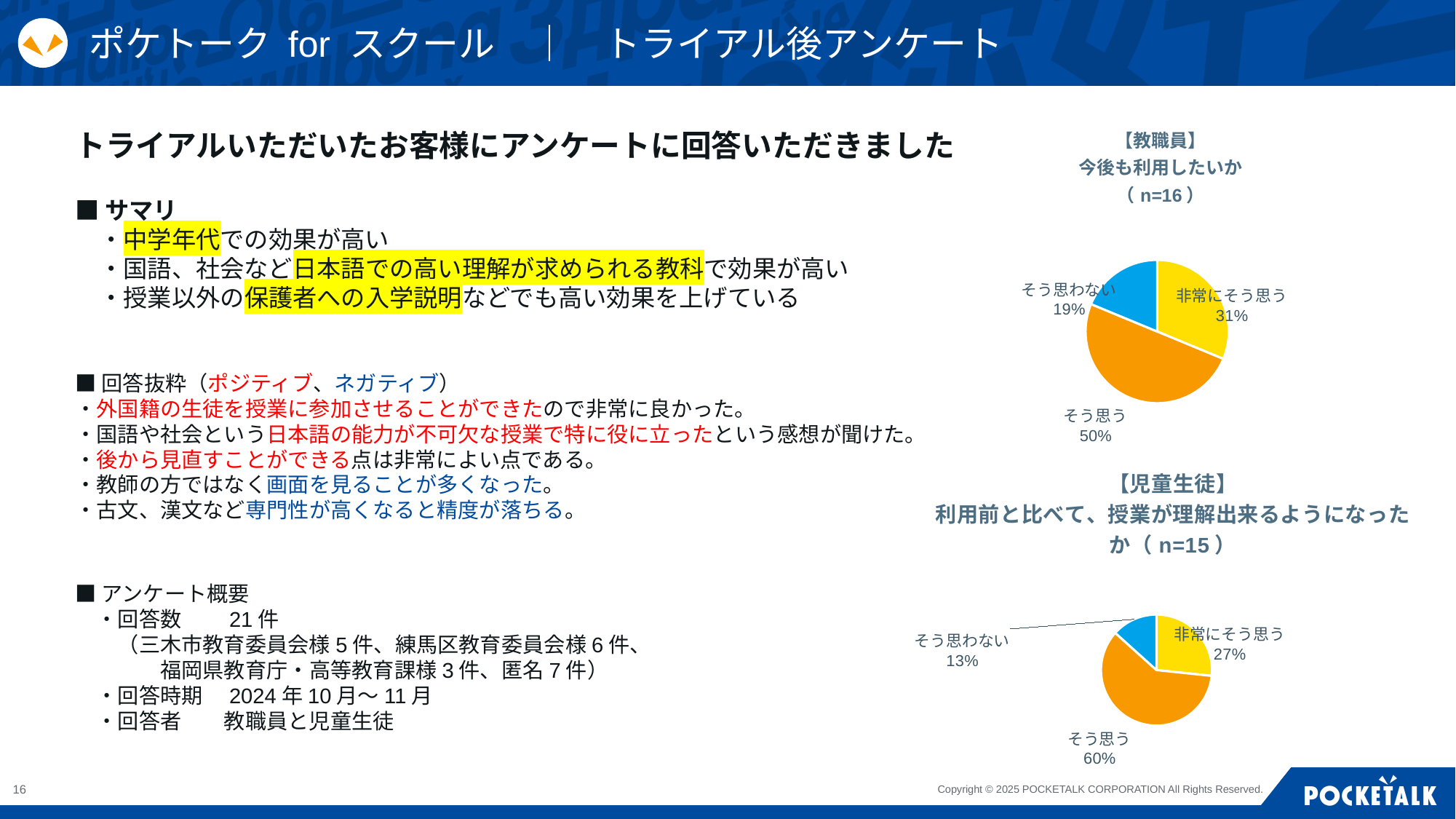

ポケトーク for スクール　｜　トライアル後アンケート

### Chart: 【教職員】
今後も利用したいか
（n=16）

| Category |  |
|---|---|
| 非常にそう思う | 5.0 |
| そう思う | 8.0 |
| そう思わない | 3.0 |
| 全くそうは思わない | 0.0 |
トライアルいただいたお客様にアンケートに回答いただきました

■サマリ
　・中学年代での効果が高い
　・国語、社会など日本語での高い理解が求められる教科で効果が高い
　・授業以外の保護者への入学説明などでも高い効果を上げている

■回答抜粋（ポジティブ、ネガティブ）
・外国籍の生徒を授業に参加させることができたので非常に良かった。
・国語や社会という日本語の能力が不可欠な授業で特に役に立ったという感想が聞けた。
・後から見直すことができる点は非常によい点である。
・教師の方ではなく画面を見ることが多くなった。
・古文、漢文など専門性が高くなると精度が落ちる。

■アンケート概要
　・回答数　　21件
　　（三木市教育委員会様5件、練馬区教育委員会様6件、
　　　　福岡県教育庁・高等教育課様3件、匿名7件）
　・回答時期　2024年10月～11月
　・回答者　　教職員と児童生徒

### Chart: 【児童生徒】
利用前と比べて、授業が理解出来るようになったか（n=15）

| Category |  |
|---|---|
| 非常にそう思う | 4.0 |
| そう思う | 9.0 |
| そう思わない | 2.0 |
| 全くそうは思わない | 0.0 |
16